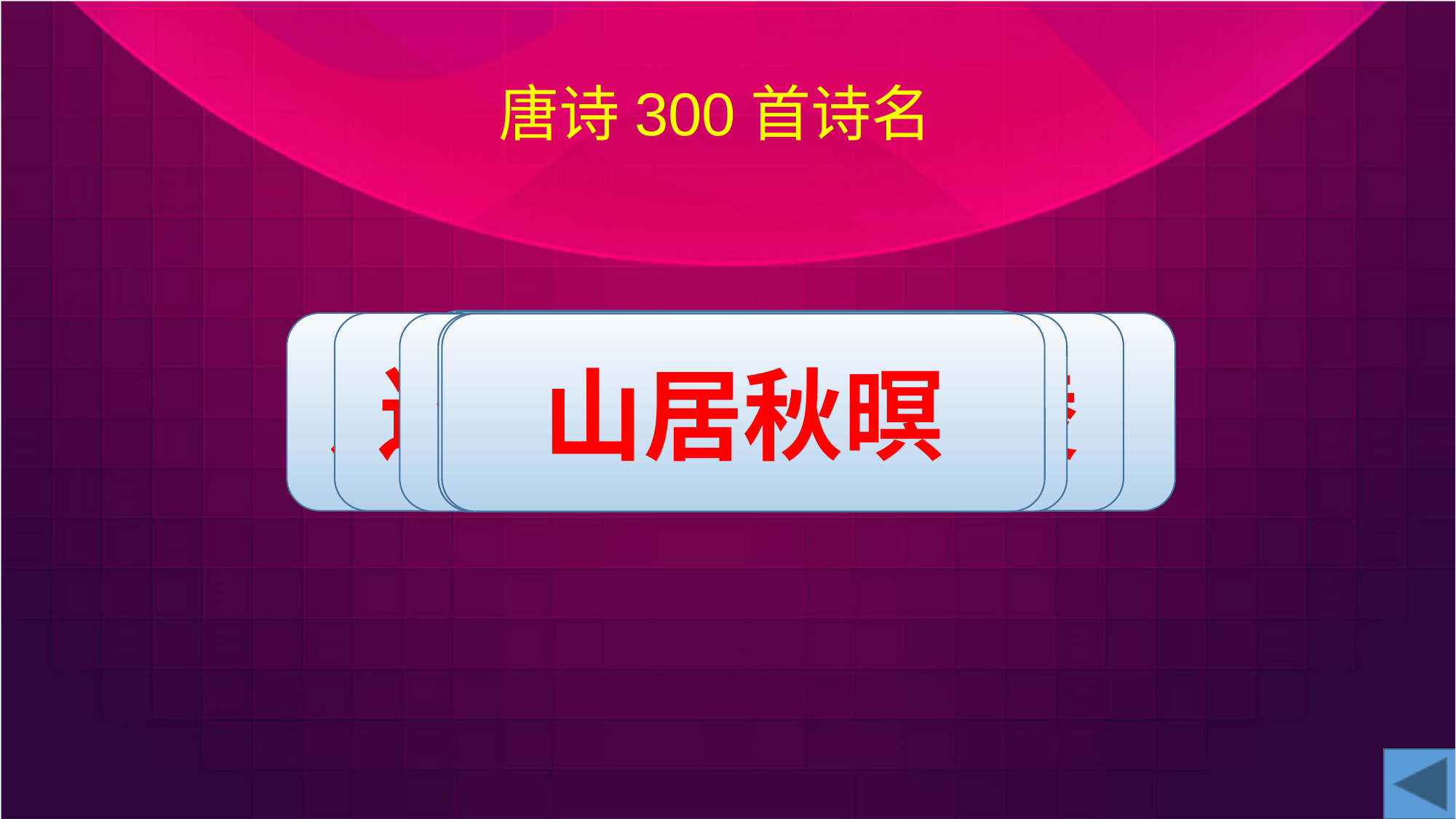

唐诗300首诗名
春晓
登幽州台歌
将进酒
早发白帝城
送杜少府之任蜀州
送孟浩然之广陵
登鹳雀楼
游子吟
望庐山瀑布
静夜思
枫桥夜泊
春望
春夜喜雨
江南逢李龟年
长恨歌
琵琶行
泊秦淮
回乡偶书
山居秋暝